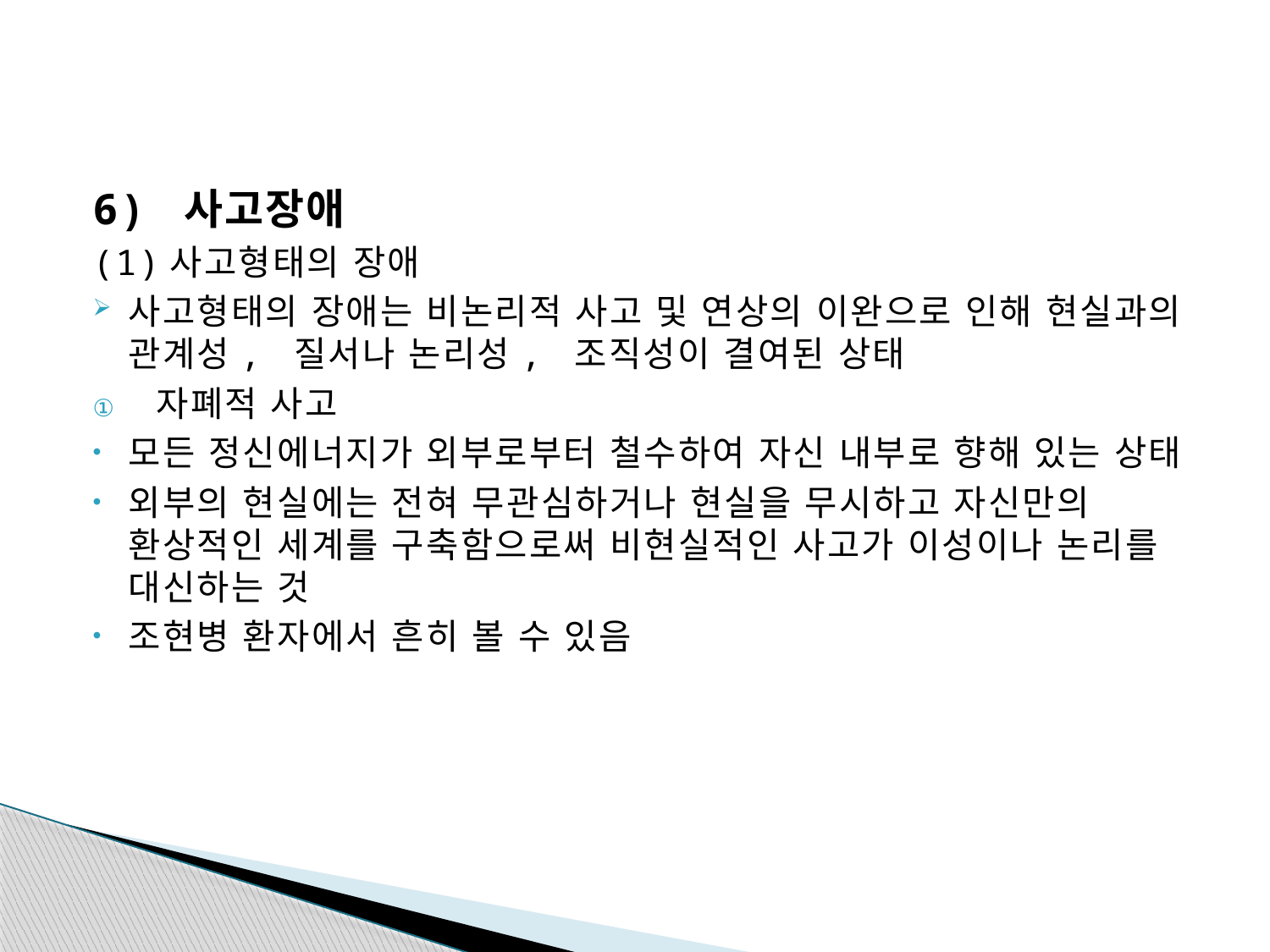

#
6) 사고장애
(1)사고형태의 장애
사고형태의 장애는 비논리적 사고 및 연상의 이완으로 인해 현실과의 관계성, 질서나 논리성, 조직성이 결여된 상태
자폐적 사고
모든 정신에너지가 외부로부터 철수하여 자신 내부로 향해 있는 상태
외부의 현실에는 전혀 무관심하거나 현실을 무시하고 자신만의 환상적인 세계를 구축함으로써 비현실적인 사고가 이성이나 논리를 대신하는 것
조현병 환자에서 흔히 볼 수 있음